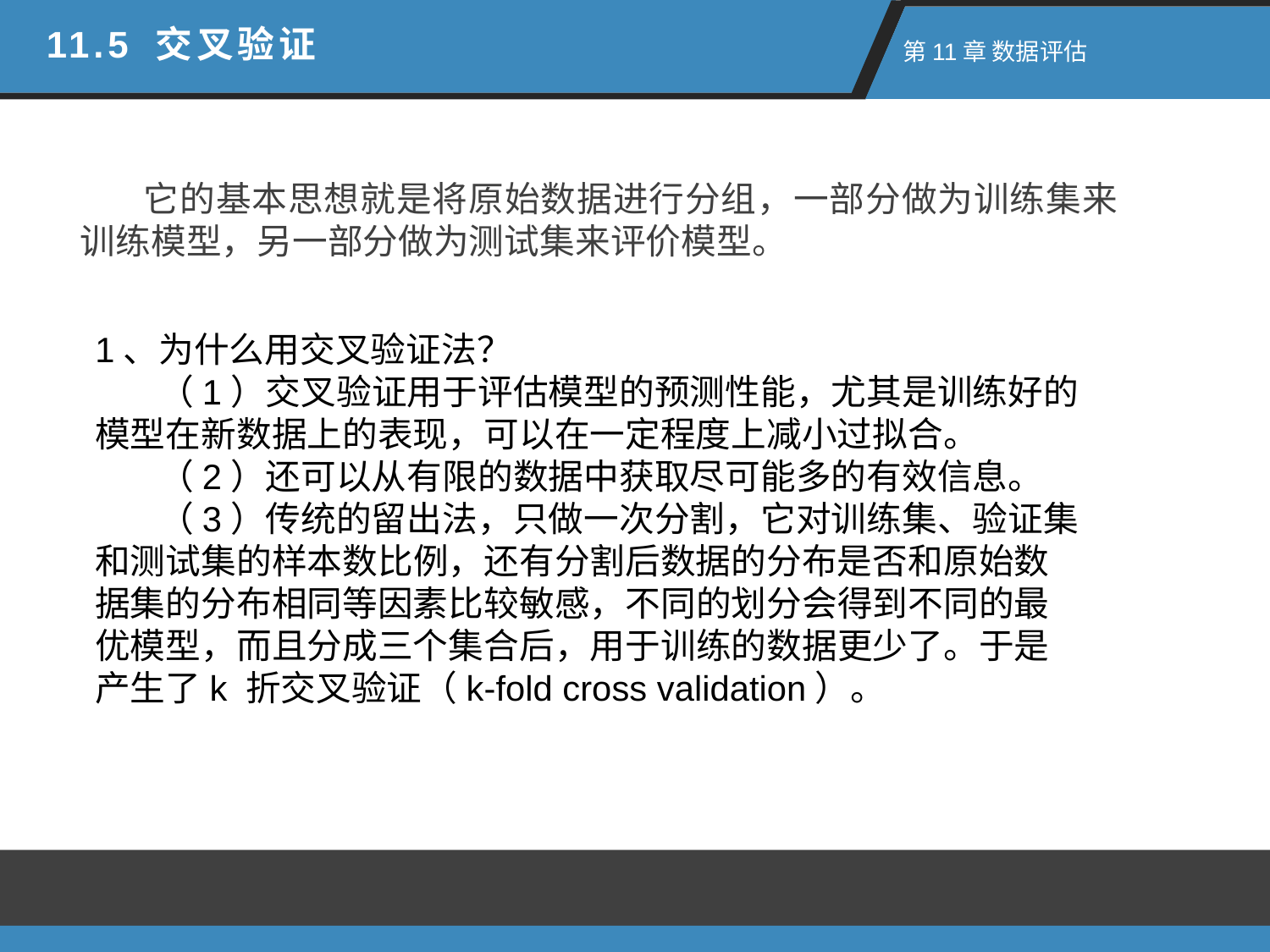

11.5 交叉验证
  第11章 数据评估
它的基本思想就是将原始数据进行分组，一部分做为训练集来训练模型，另一部分做为测试集来评价模型。
1、为什么用交叉验证法？
       （1）交叉验证用于评估模型的预测性能，尤其是训练好的模型在新数据上的表现，可以在一定程度上减小过拟合。
       （2）还可以从有限的数据中获取尽可能多的有效信息。
       （3）传统的留出法，只做一次分割，它对训练集、验证集和测试集的样本数比例，还有分割后数据的分布是否和原始数据集的分布相同等因素比较敏感，不同的划分会得到不同的最优模型，而且分成三个集合后，用于训练的数据更少了。于是产生了k 折交叉验证（k-fold cross validation）。